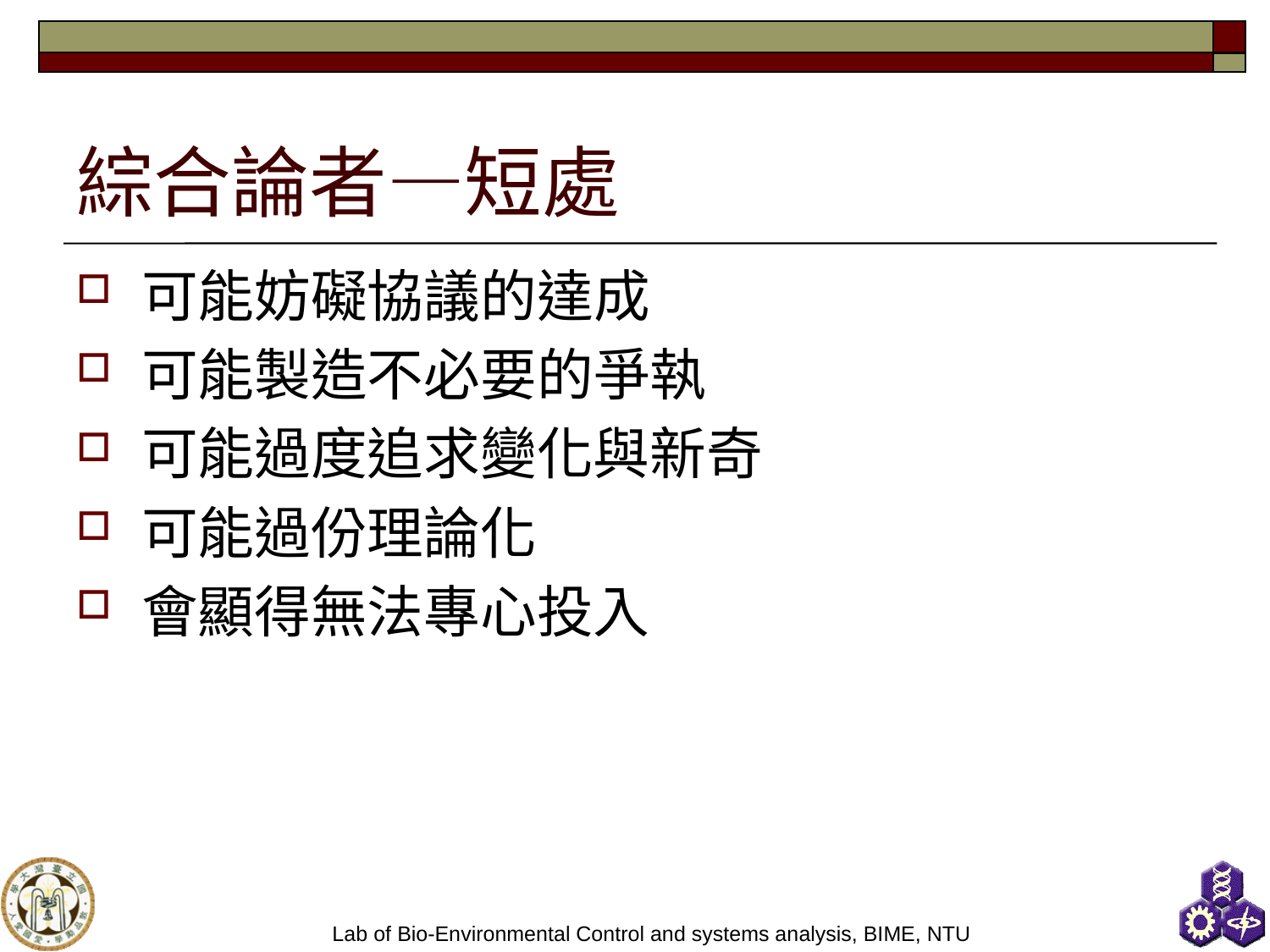

# 綜合論者—短處
可能妨礙協議的達成
可能製造不必要的爭執
可能過度追求變化與新奇
可能過份理論化
會顯得無法專心投入